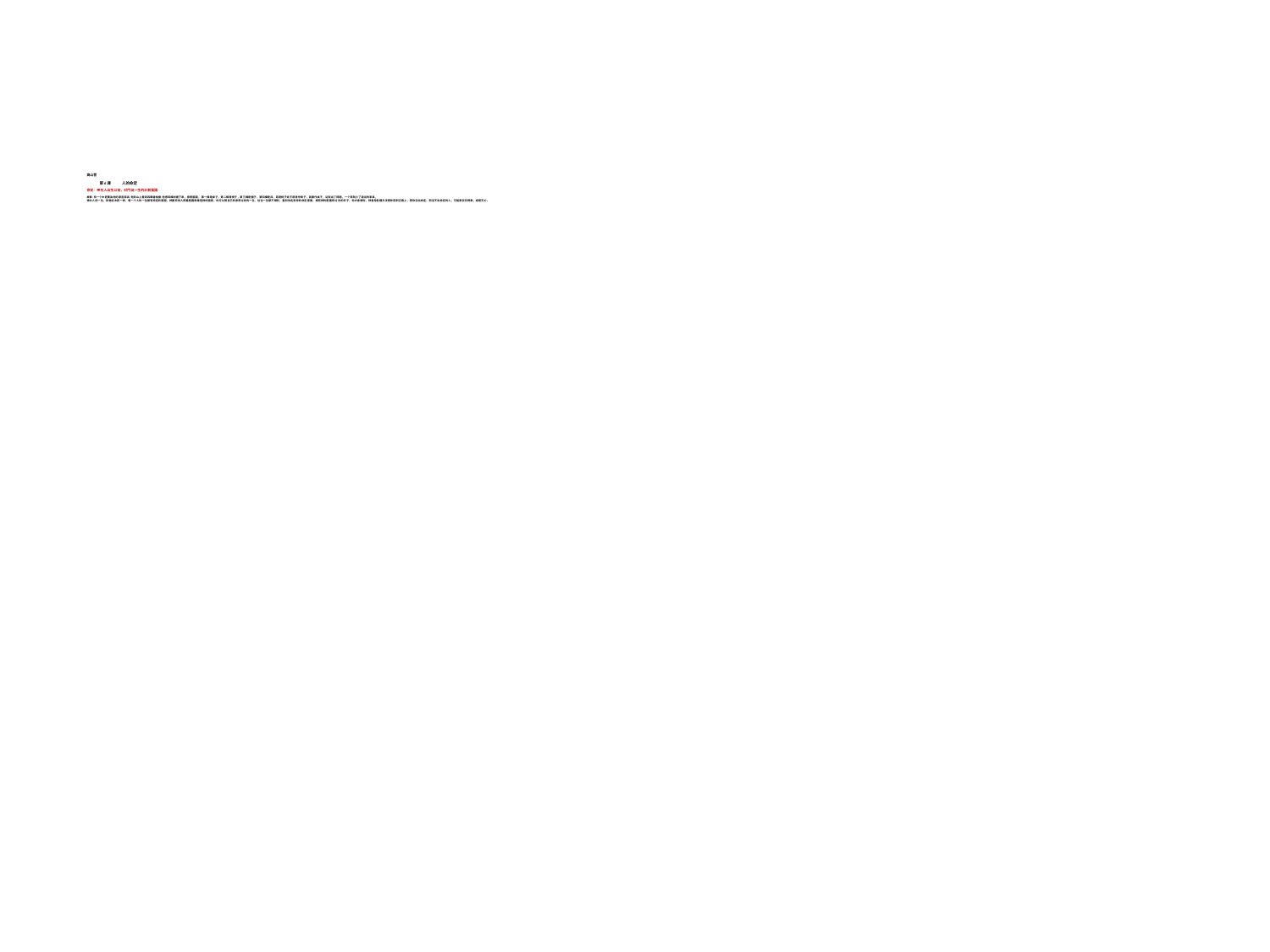

# 高山营 第 6 课             人的命定 命定：神在人出生以前，对門徒一生的計劃藍圖 故事: 有一个木匠要為他的家造家具, 他到山上看到四稞香柏樹, 他把四棵树据下來，按照藍圖， 第一棵是桌子，第二棵是椅子，第三棵是櫃子，第四棵是床，若是椅子说不愿意作椅子，我要作桌子，这就出了問题，一个家就少了適当的家具， 神对人的一生，就像这木匠一样，每一个人的一生都有特定的藍圖，神要安排人照着藍圖來建造神的國度，你可以照自己的意思过你的一生，往往一生都不顺利，直到你走到你的命定里面，按照神的藍圖来过 你的日子，你才會顺利，神會用各種方法使你回到正路上，使你活出命定。而活不出命定的人，可能是仅仅得救，或是灭亡。